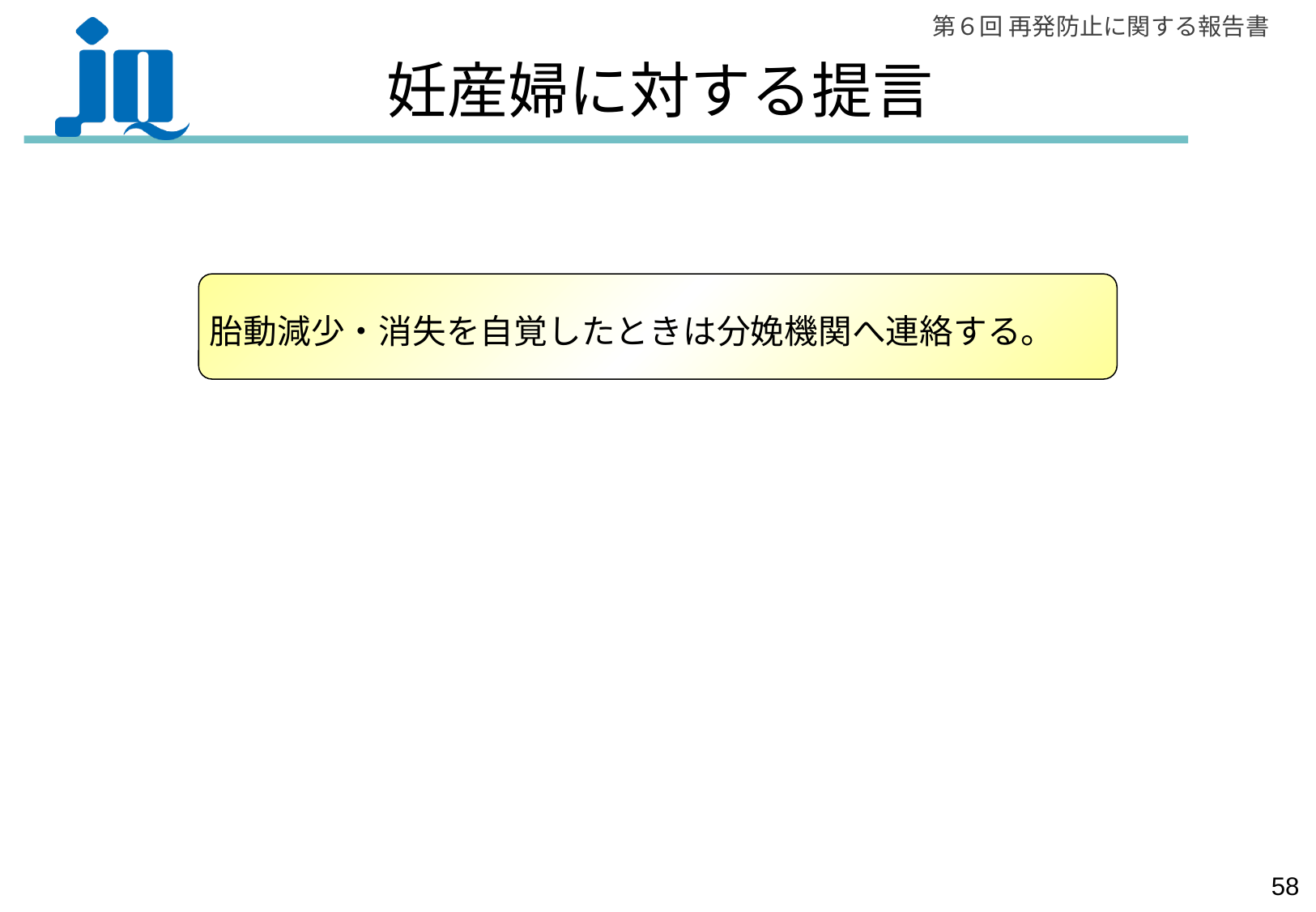

# 妊産婦に対する提言
胎動減少・消失を自覚したときは分娩機関へ連絡する。
58